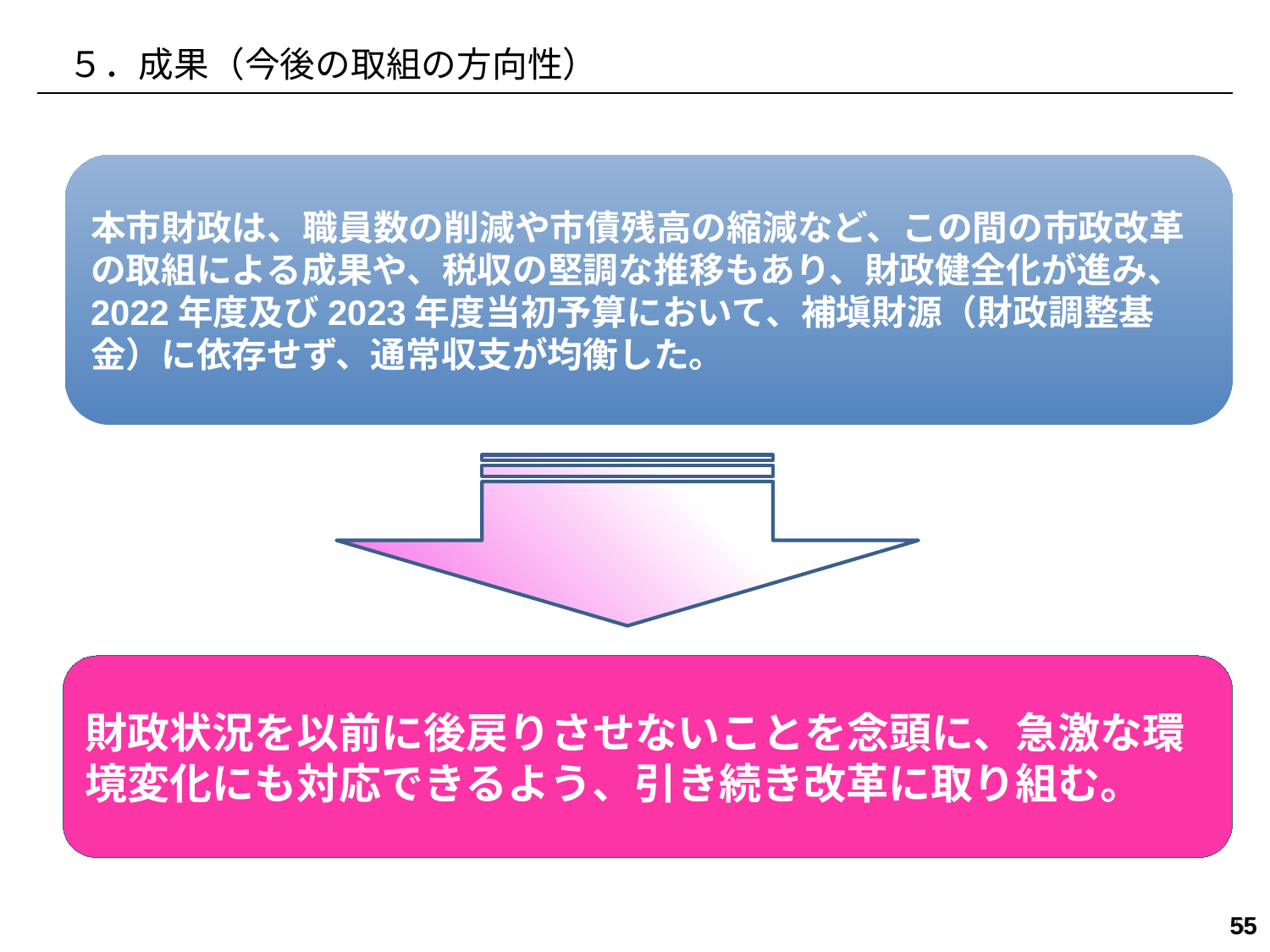

５．成果（今後の取組の方向性）
本市財政は、職員数の削減や市債残高の縮減など、この間の市政改革の取組による成果や、税収の堅調な推移もあり、財政健全化が進み、2022年度及び2023年度当初予算において、補塡財源（財政調整基金）に依存せず、通常収支が均衡した。

財政状況を以前に後戻りさせないことを念頭に、急激な環境変化にも対応できるよう、引き続き改革に取り組む。
55
55